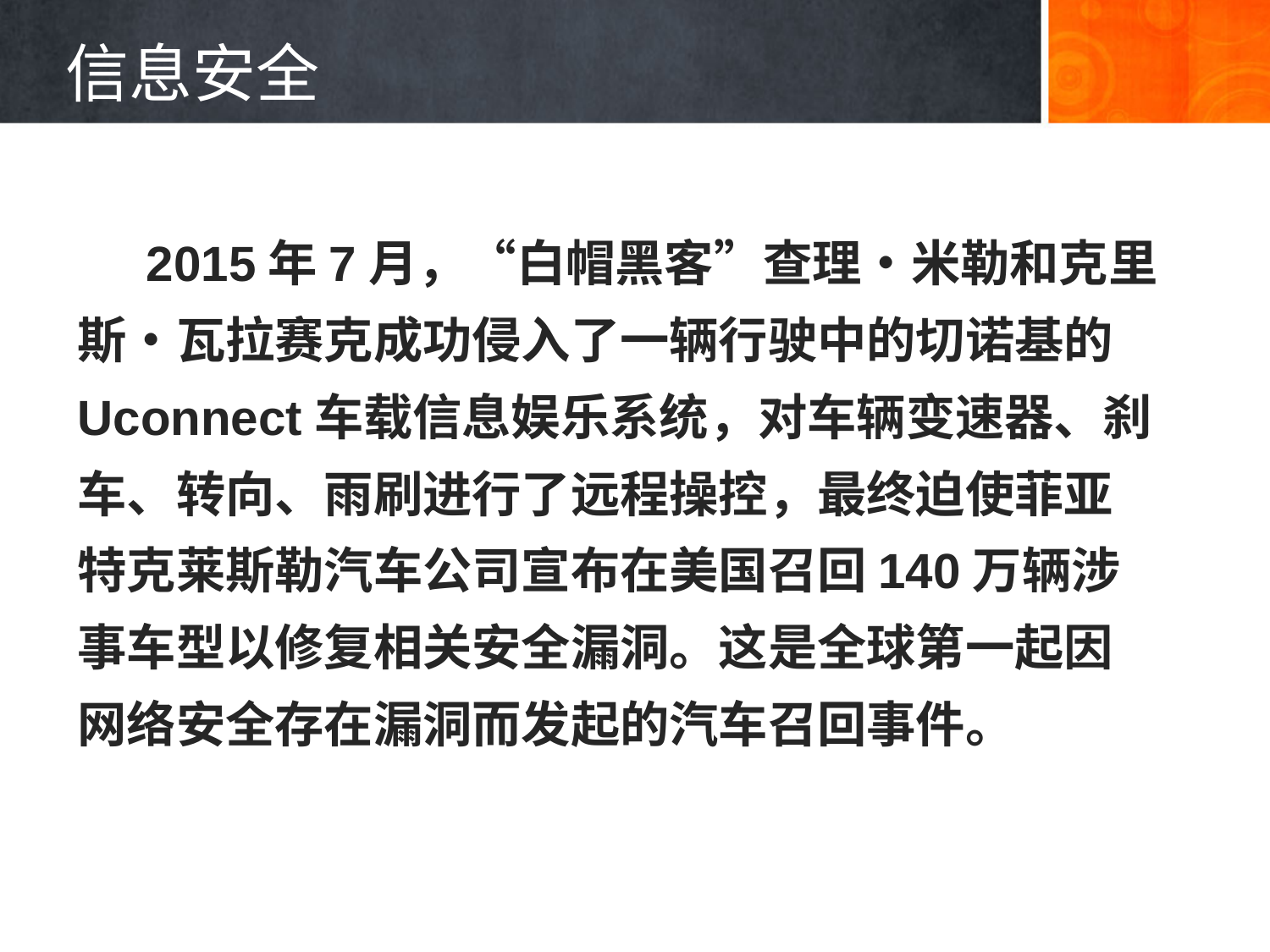

# 信息安全
     2015年7月，“白帽黑客”查理•米勒和克里斯•瓦拉赛克成功侵入了一辆行驶中的切诺基的Uconnect车载信息娱乐系统，对车辆变速器、刹车、转向、雨刷进行了远程操控，最终迫使菲亚特克莱斯勒汽车公司宣布在美国召回140万辆涉事车型以修复相关安全漏洞。这是全球第一起因网络安全存在漏洞而发起的汽车召回事件。